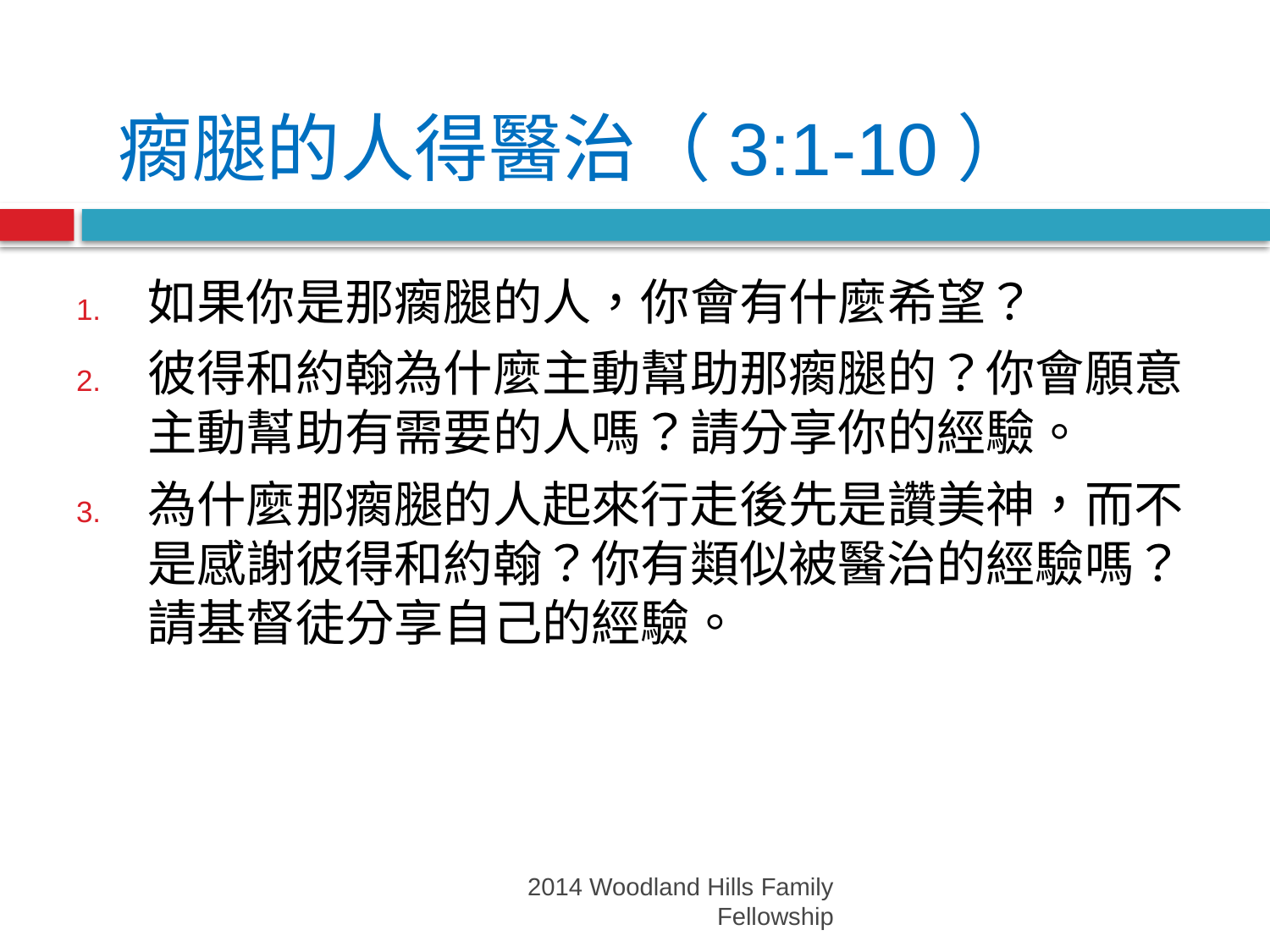

瘸腿的人得醫治（3:1-10）
如果你是那瘸腿的人，你會有什麼希望？
彼得和約翰為什麼主動幫助那瘸腿的？你會願意主動幫助有需要的人嗎？請分享你的經驗。
為什麼那瘸腿的人起來行走後先是讚美神，而不是感謝彼得和約翰？你有類似被醫治的經驗嗎？請基督徒分享自己的經驗。
2014 Woodland Hills Family Fellowship